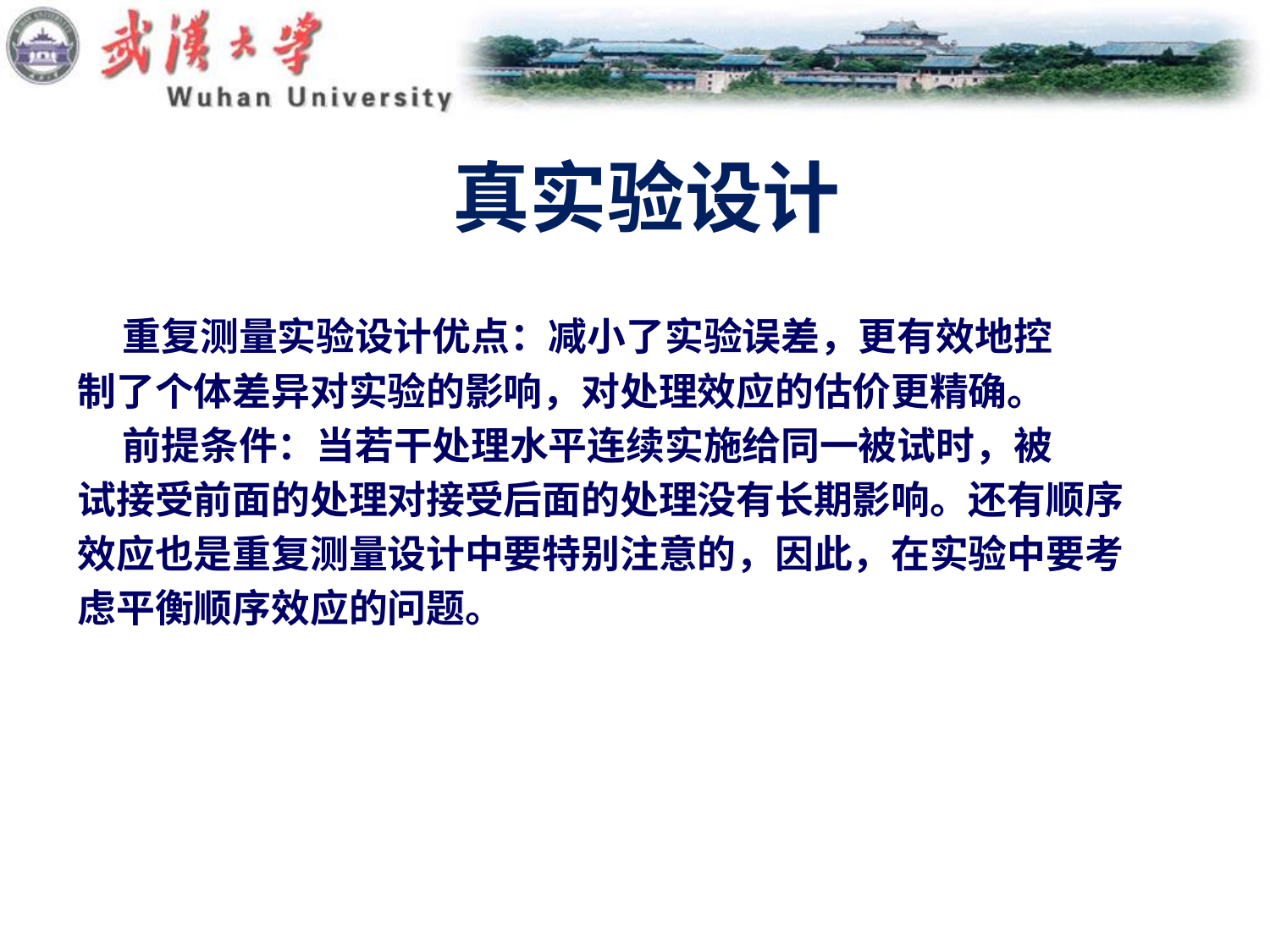

# 真实验设计
    重复测量实验设计优点：减小了实验误差，更有效地控
制了个体差异对实验的影响，对处理效应的估价更精确。
    前提条件：当若干处理水平连续实施给同一被试时，被
试接受前面的处理对接受后面的处理没有长期影响。还有顺序
效应也是重复测量设计中要特别注意的，因此，在实验中要考
虑平衡顺序效应的问题。